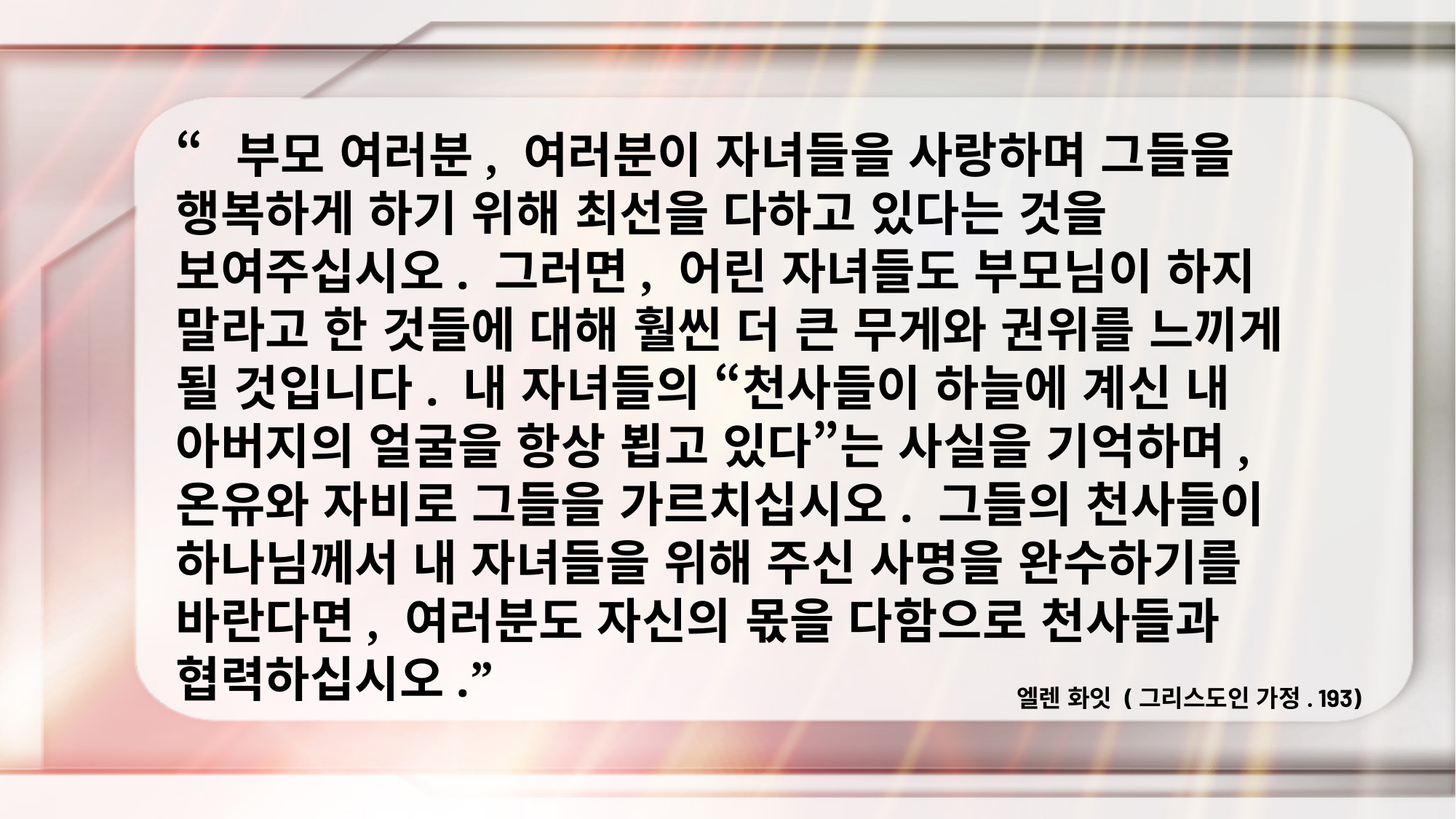

“부모 여러분, 여러분이 자녀들을 사랑하며 그들을 행복하게 하기 위해 최선을 다하고 있다는 것을 보여주십시오. 그러면, 어린 자녀들도 부모님이 하지 말라고 한 것들에 대해 훨씬 더 큰 무게와 권위를 느끼게 될 것입니다. 내 자녀들의 “천사들이 하늘에 계신 내 아버지의 얼굴을 항상 뵙고 있다”는 사실을 기억하며, 온유와 자비로 그들을 가르치십시오. 그들의 천사들이 하나님께서 내 자녀들을 위해 주신 사명을 완수하기를 바란다면, 여러분도 자신의 몫을 다함으로 천사들과 협력하십시오.”
엘렌 화잇 (그리스도인 가정. 193)